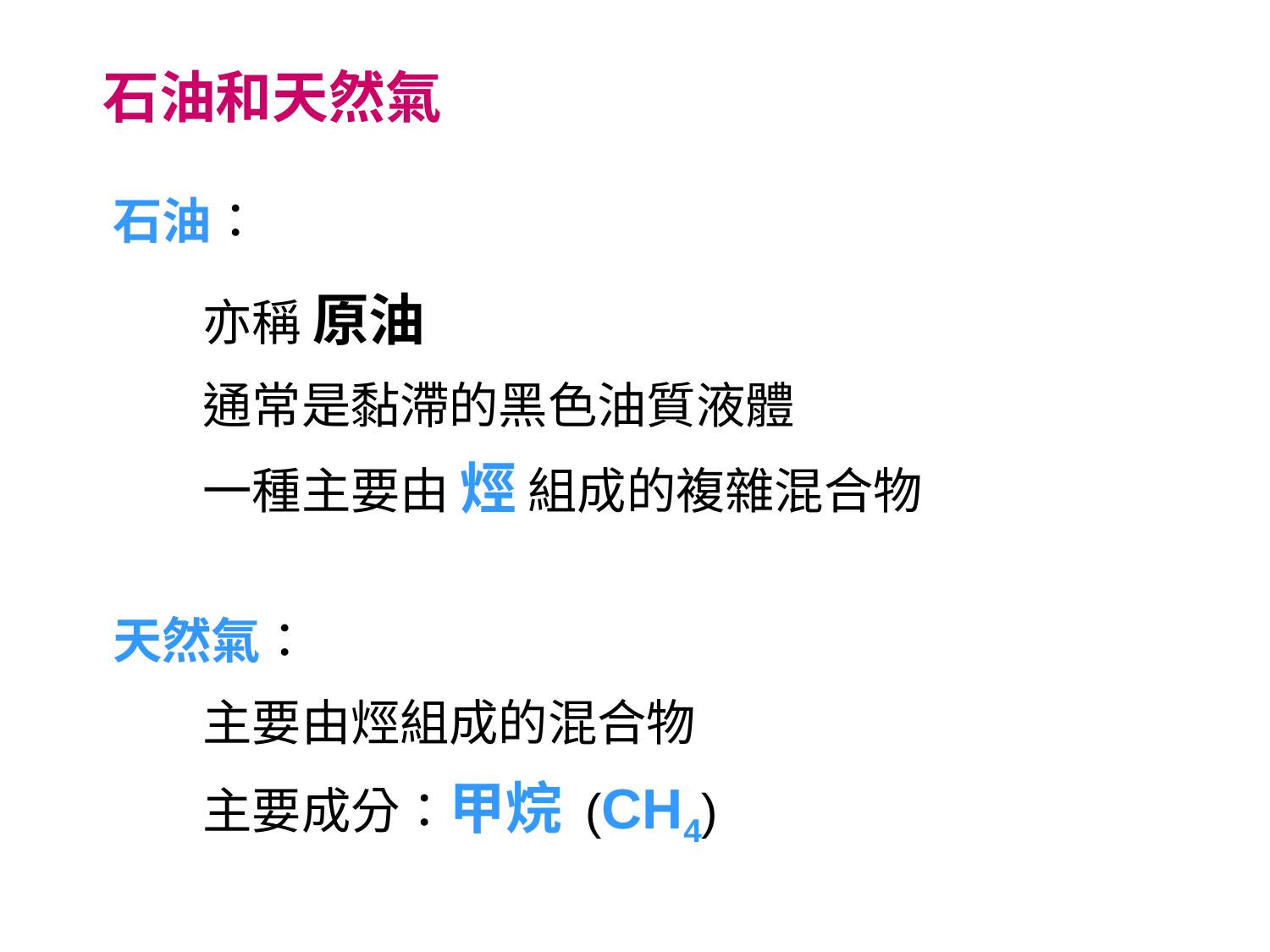

石油和天然氣
石油：
亦稱 原油
通常是黏滯的黑色油質液體
一種主要由 烴 組成的複雜混合物
天然氣：
主要由烴組成的混合物
主要成分：甲烷 (CH4)